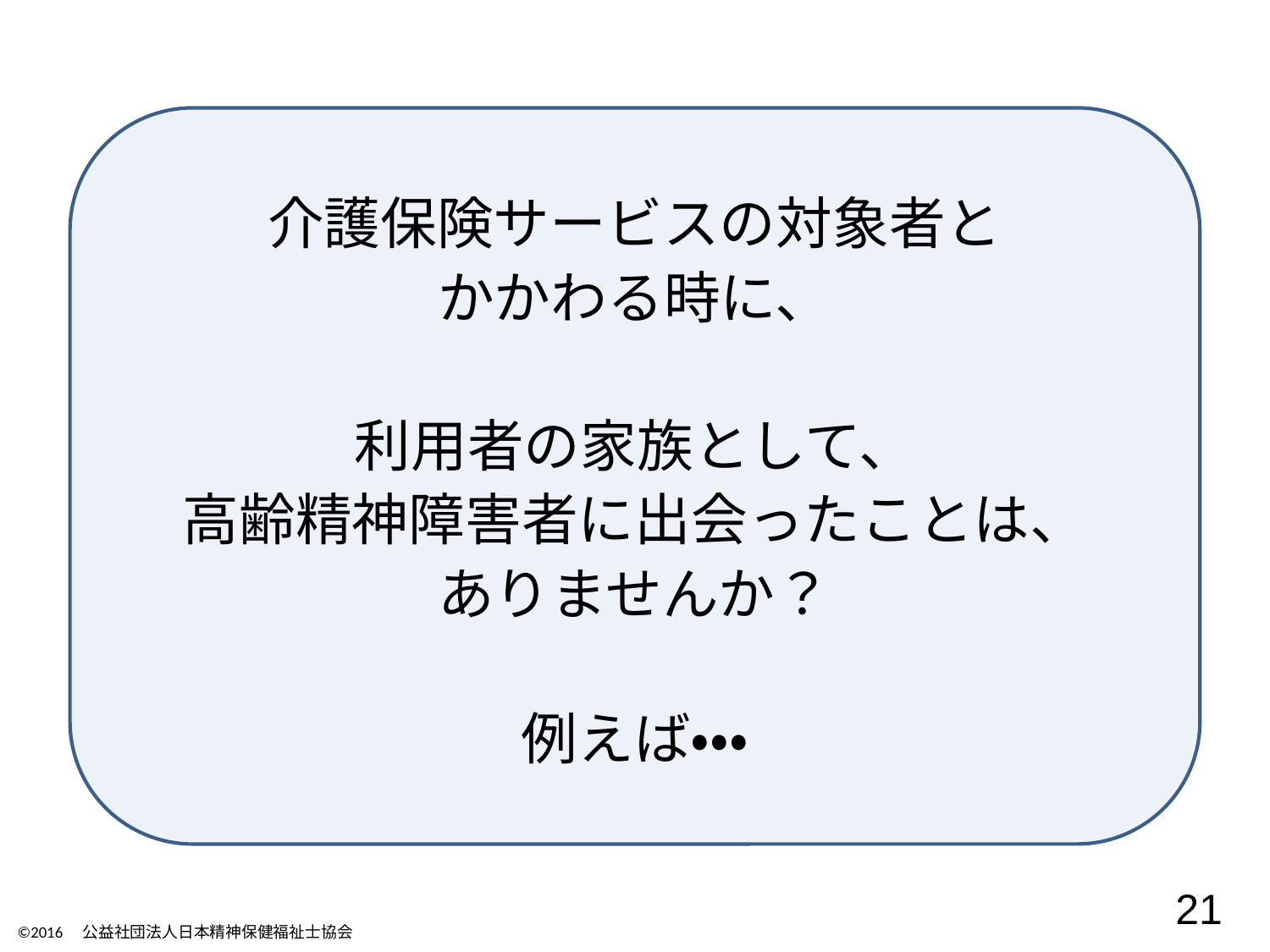

介護保険サービスの対象者と
かかわる時に、
利用者の家族として、
高齢精神障害者に出会ったことは、
ありませんか？

例えば・・・
21
©2016　公益社団法人日本精神保健福祉士協会